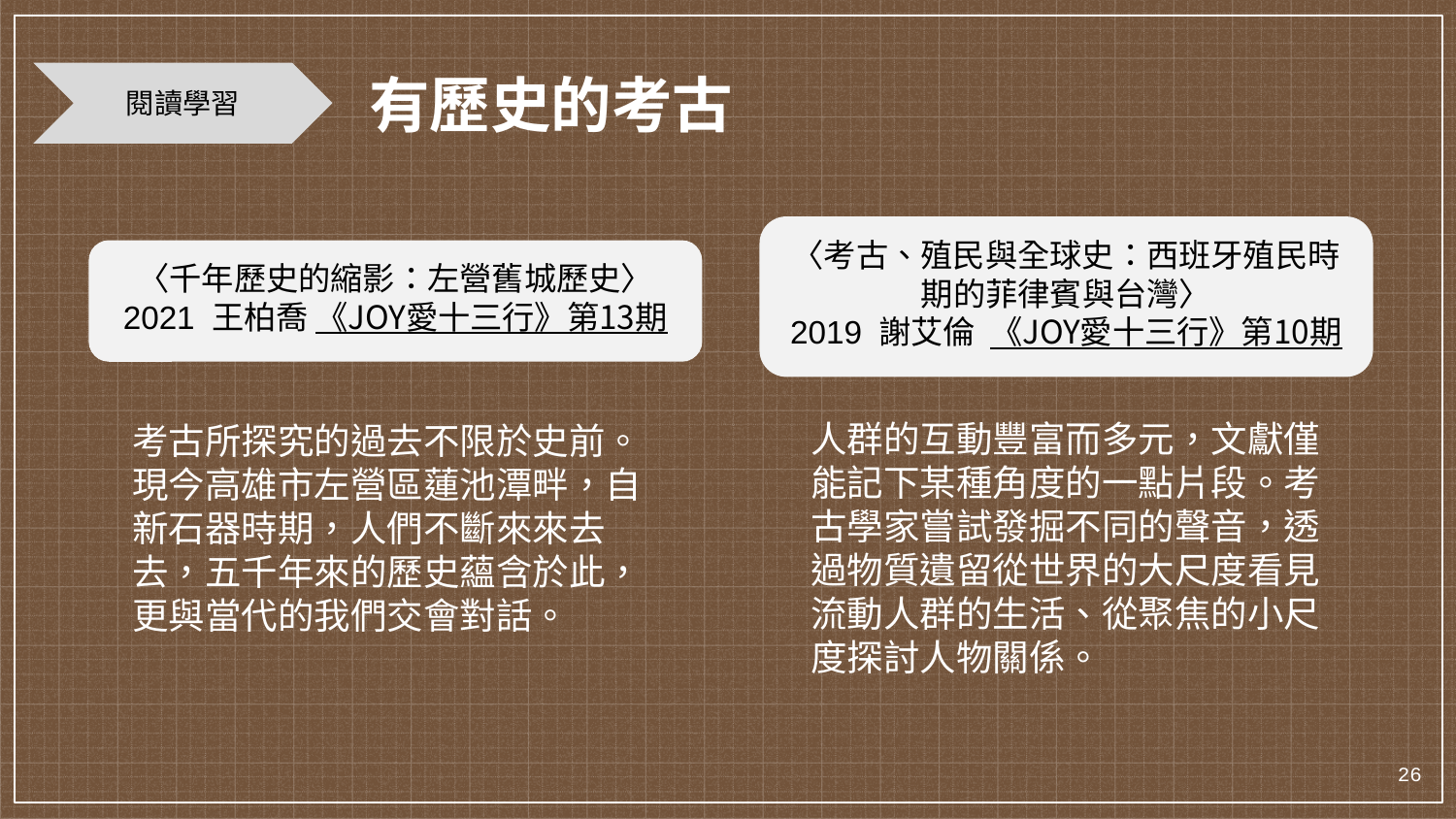

有歷史的考古
閱讀學習
〈考古、殖民與全球史：西班牙殖民時期的菲律賓與台灣〉
2019 謝艾倫  《JOY愛十三行》第10期
〈千年歷史的縮影：左營舊城歷史〉
2021 王柏喬 《JOY愛十三行》第13期
人群的互動豐富而多元，文獻僅能記下某種角度的一點片段。考古學家嘗試發掘不同的聲音，透過物質遺留從世界的大尺度看見流動人群的生活、從聚焦的小尺度探討人物關係。

考古所探究的過去不限於史前。現今高雄市左營區蓮池潭畔，自新石器時期，人們不斷來來去去，五千年來的歷史蘊含於此，更與當代的我們交會對話。
26